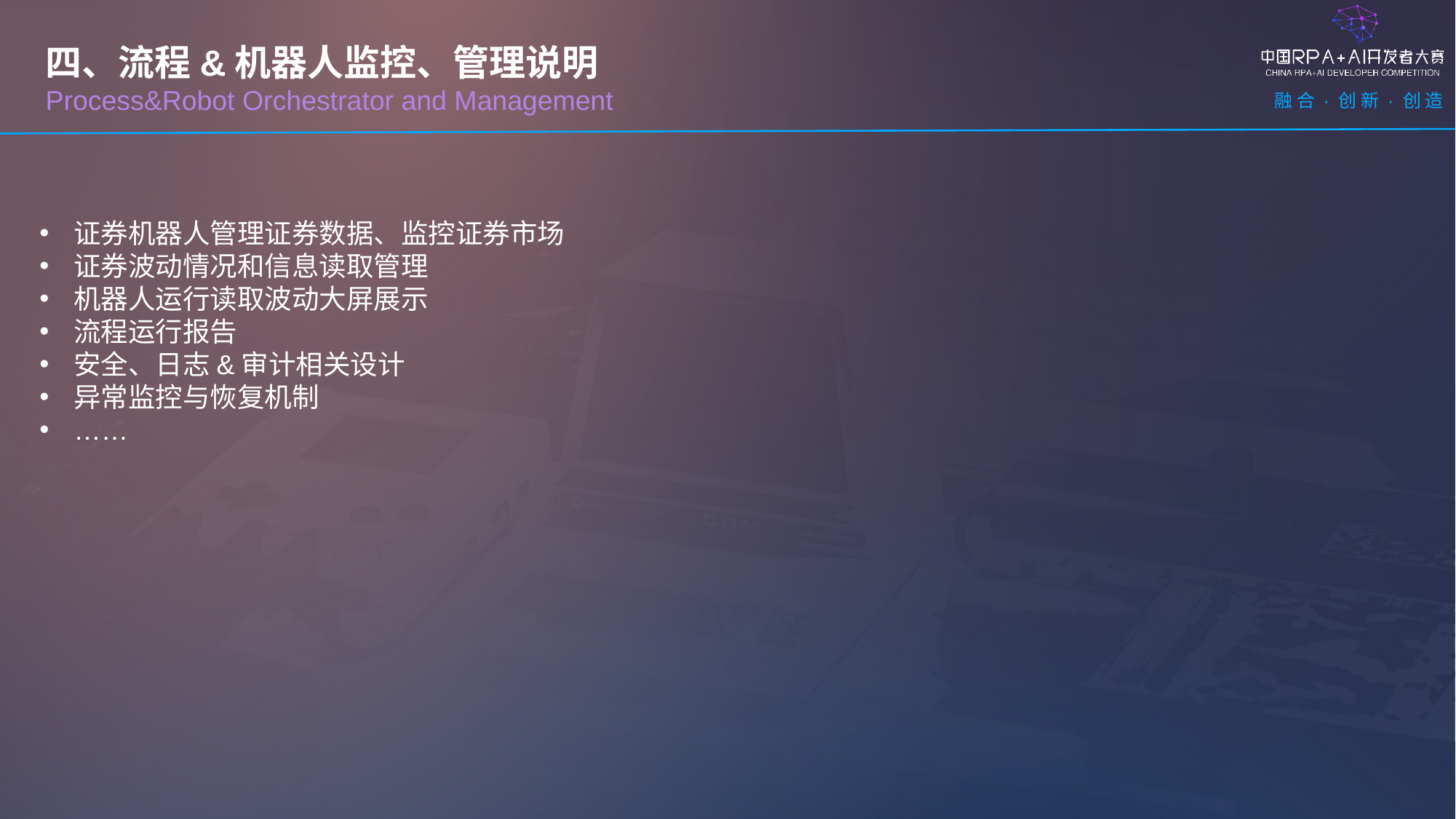

四、流程&机器人监控、管理说明
Process&Robot Orchestrator and Management
证券机器人管理证券数据、监控证券市场
证券波动情况和信息读取管理
机器人运行读取波动大屏展示
流程运行报告
安全、日志&审计相关设计
异常监控与恢复机制
……